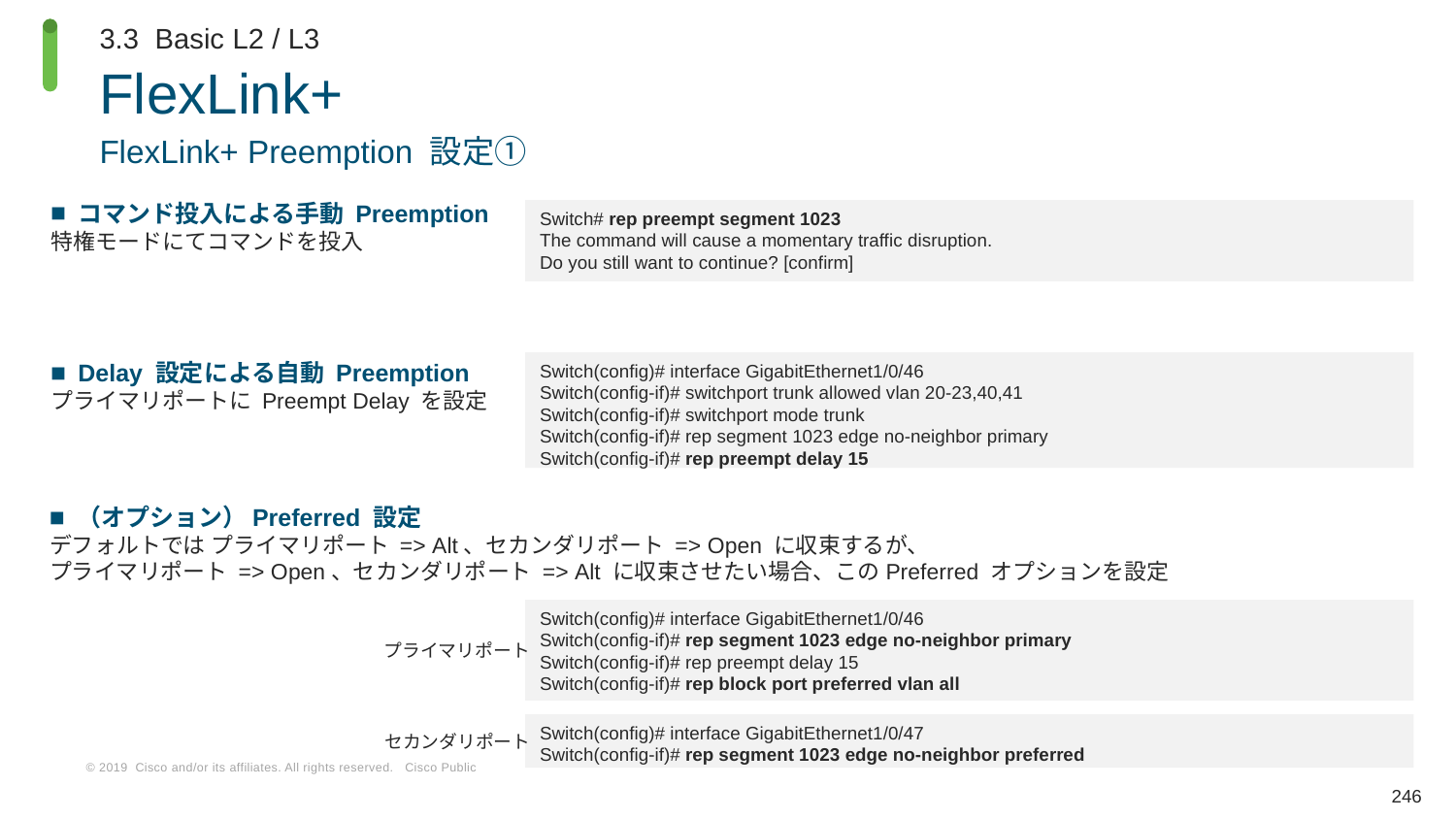

3.3  Basic L2 / L3
# FlexLink+
FlexLink+ Preemption 設定①
コマンド投入による手動 Preemption
特権モードにてコマンドを投入
Switch# rep preempt segment 1023
The command will cause a momentary traffic disruption.
Do you still want to continue? [confirm]

Delay 設定による自動 Preemption
プライマリポートに Preempt Delay を設定
Switch(config)# interface GigabitEthernet1/0/46
Switch(config-if)# switchport trunk allowed vlan 20-23,40,41
Switch(config-if)# switchport mode trunk
Switch(config-if)# rep segment 1023 edge no-neighbor primary
Switch(config-if)# rep preempt delay 15
（オプション）Preferred 設定
デフォルトでは プライマリポート => Alt、セカンダリポート => Open に収束するが、
プライマリポート => Open、セカンダリポート => Alt に収束させたい場合、このPreferred オプションを設定
Switch(config)# interface GigabitEthernet1/0/46
Switch(config-if)# rep segment 1023 edge no-neighbor primary
Switch(config-if)# rep preempt delay 15
Switch(config-if)# rep block port preferred vlan all

プライマリポート
Switch(config)# interface GigabitEthernet1/0/47
Switch(config-if)# rep segment 1023 edge no-neighbor preferred
セカンダリポート
246